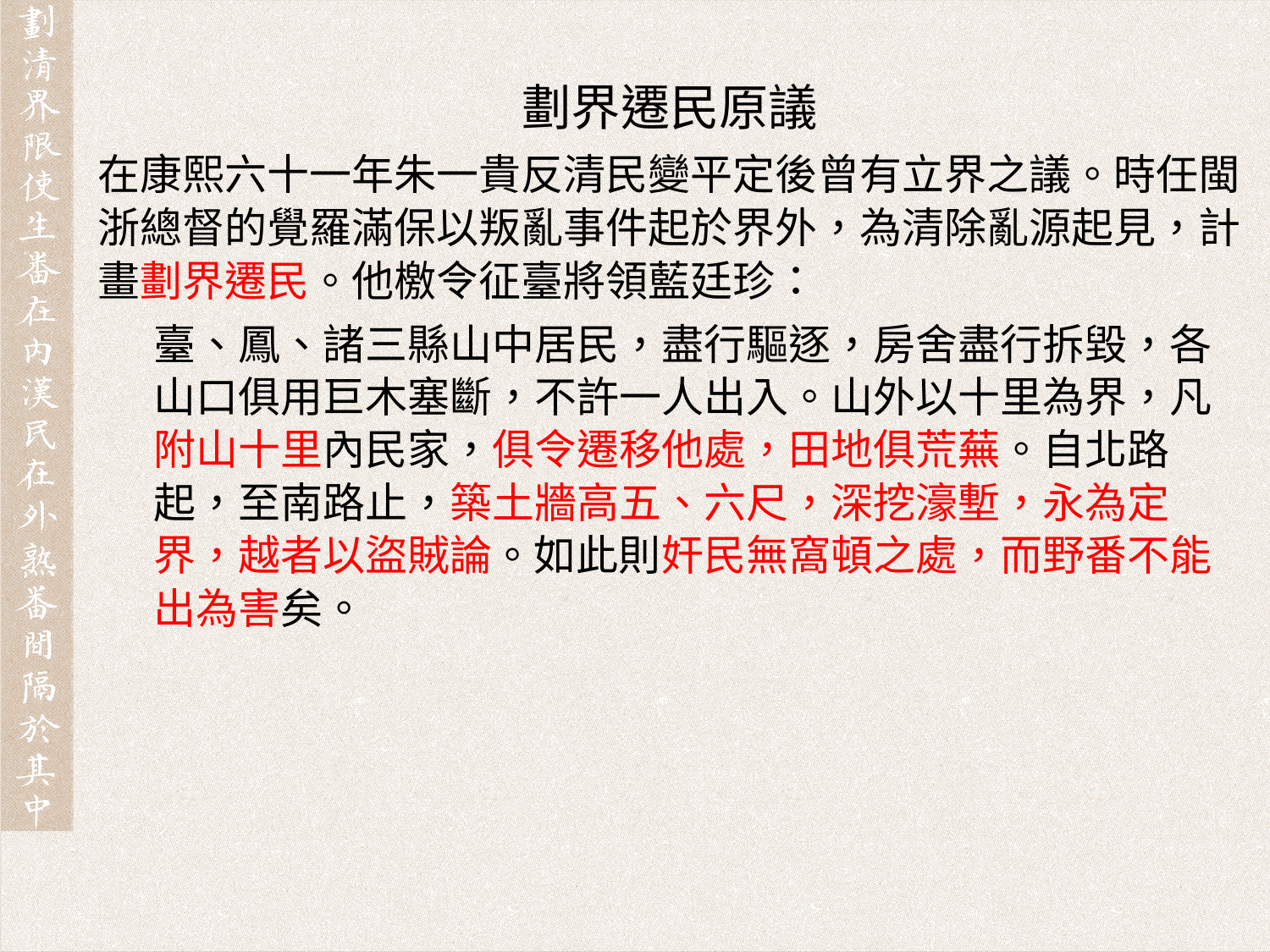

劃界遷民原議
在康熙六十一年朱一貴反清民變平定後曾有立界之議。時任閩浙總督的覺羅滿保以叛亂事件起於界外，為清除亂源起見，計畫劃界遷民。他檄令征臺將領藍廷珍：
臺、鳳、諸三縣山中居民，盡行驅逐，房舍盡行拆毀，各山口俱用巨木塞斷，不許一人出入。山外以十里為界，凡附山十里內民家，俱令遷移他處，田地俱荒蕪。自北路起，至南路止，築土牆高五、六尺，深挖濠塹，永為定界，越者以盜賊論。如此則奸民無窩頓之處，而野番不能出為害矣。